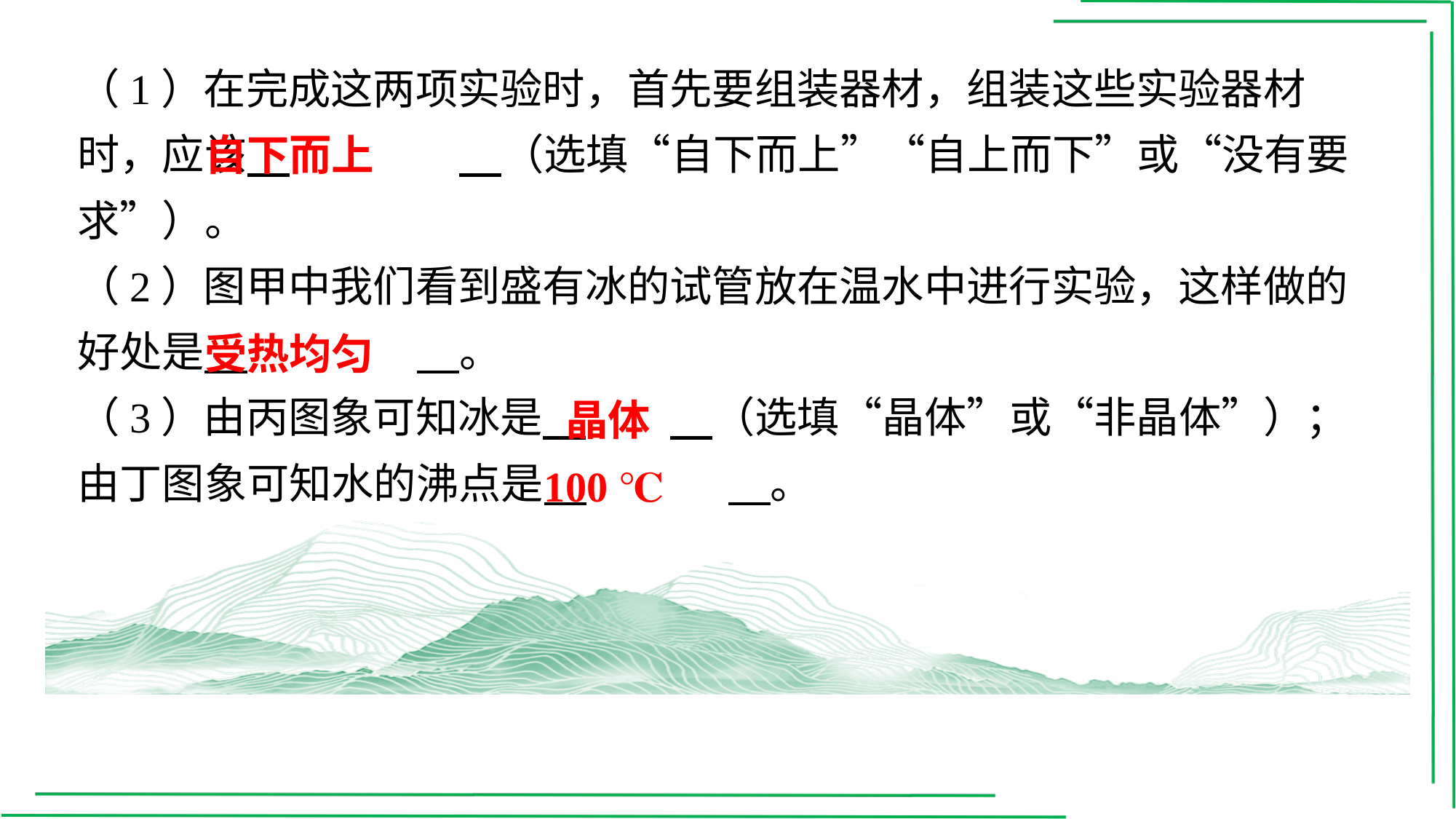

（1）在完成这两项实验时，首先要组装器材，组装这些实验器材时，应该 　自下而上　⁠（选填“自下而上”“自上而下”或“没有要求”）。
（2）图甲中我们看到盛有冰的试管放在温水中进行实验，这样做的好处是 　受热均匀　⁠。
（3）由丙图象可知冰是 　晶体　⁠（选填“晶体”或“非晶体”）；由丁图象可知水的沸点是 　100 ℃　⁠。
自下而上
受热均匀
晶体
100 ℃